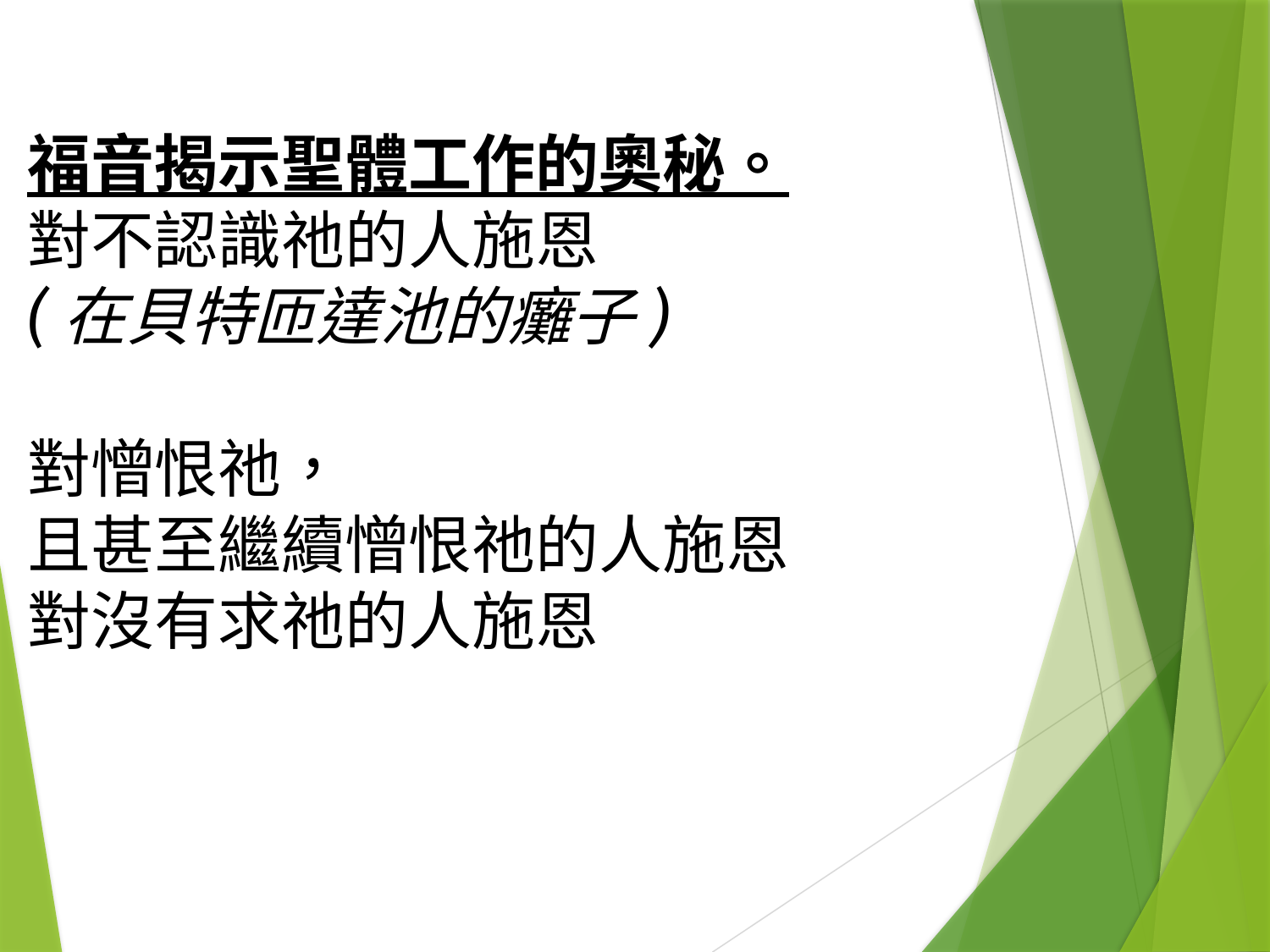

福音揭示聖體工作的奧秘。
對不認識祂的人施恩
(在貝特匝達池的癱子)

對憎恨祂，
且甚至繼續憎恨祂的人施恩
對沒有求祂的人施恩